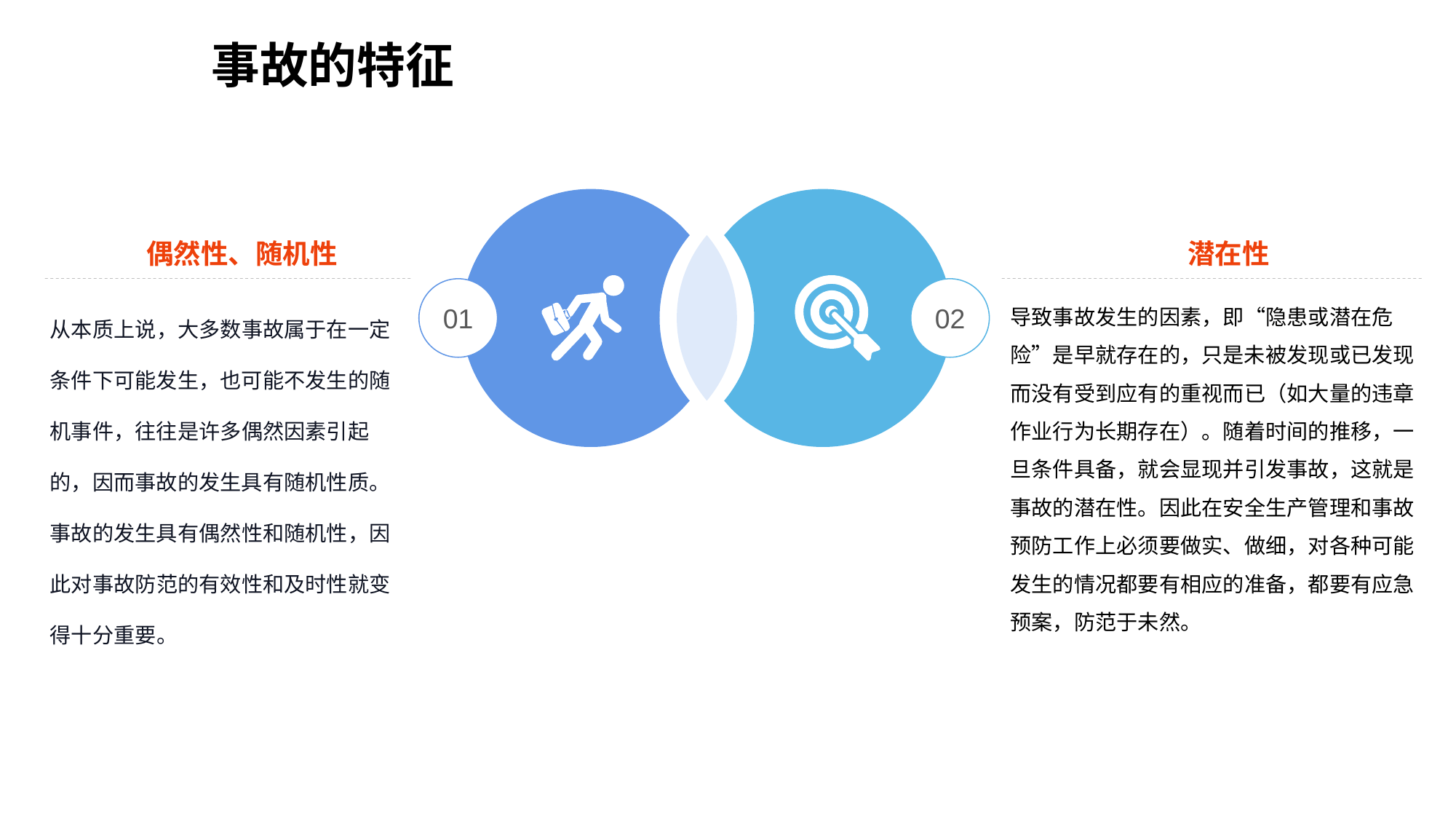

事故的特征

偶然性、随机性
从本质上说，大多数事故属于在一定条件下可能发生，也可能不发生的随机事件，往往是许多偶然因素引起的，因而事故的发生具有随机性质。事故的发生具有偶然性和随机性，因此对事故防范的有效性和及时性就变得十分重要。
潜在性
导致事故发生的因素，即“隐患或潜在危险”是早就存在的，只是未被发现或已发现而没有受到应有的重视而已（如大量的违章作业行为长期存在）。随着时间的推移，一旦条件具备，就会显现并引发事故，这就是事故的潜在性。因此在安全生产管理和事故预防工作上必须要做实、做细，对各种可能发生的情况都要有相应的准备，都要有应急预案，防范于未然。

01
02